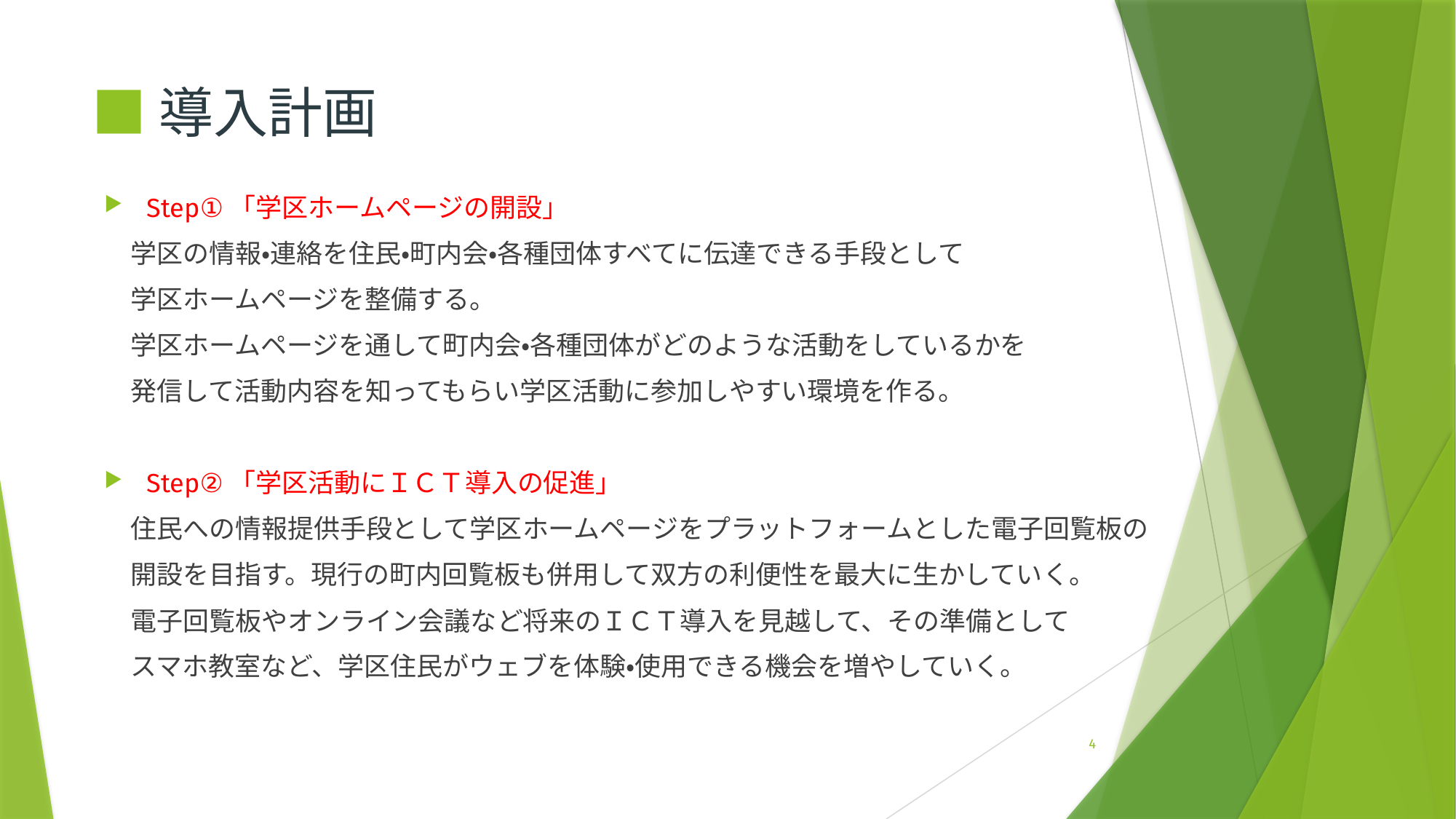

# ■導入計画
Step①「学区ホームページの開設」
　学区の情報・連絡を住民・町内会・各種団体すべてに伝達できる手段として
　学区ホームページを整備する。
　学区ホームページを通して町内会・各種団体がどのような活動をしているかを
　発信して活動内容を知ってもらい学区活動に参加しやすい環境を作る。

Step②「学区活動にＩＣＴ導入の促進」
　住民への情報提供手段として学区ホームページをプラットフォームとした電子回覧板の
　開設を目指す。現行の町内回覧板も併用して双方の利便性を最大に生かしていく。
　電子回覧板やオンライン会議など将来のＩＣＴ導入を見越して、その準備として
　スマホ教室など、学区住民がウェブを体験・使用できる機会を増やしていく。

4